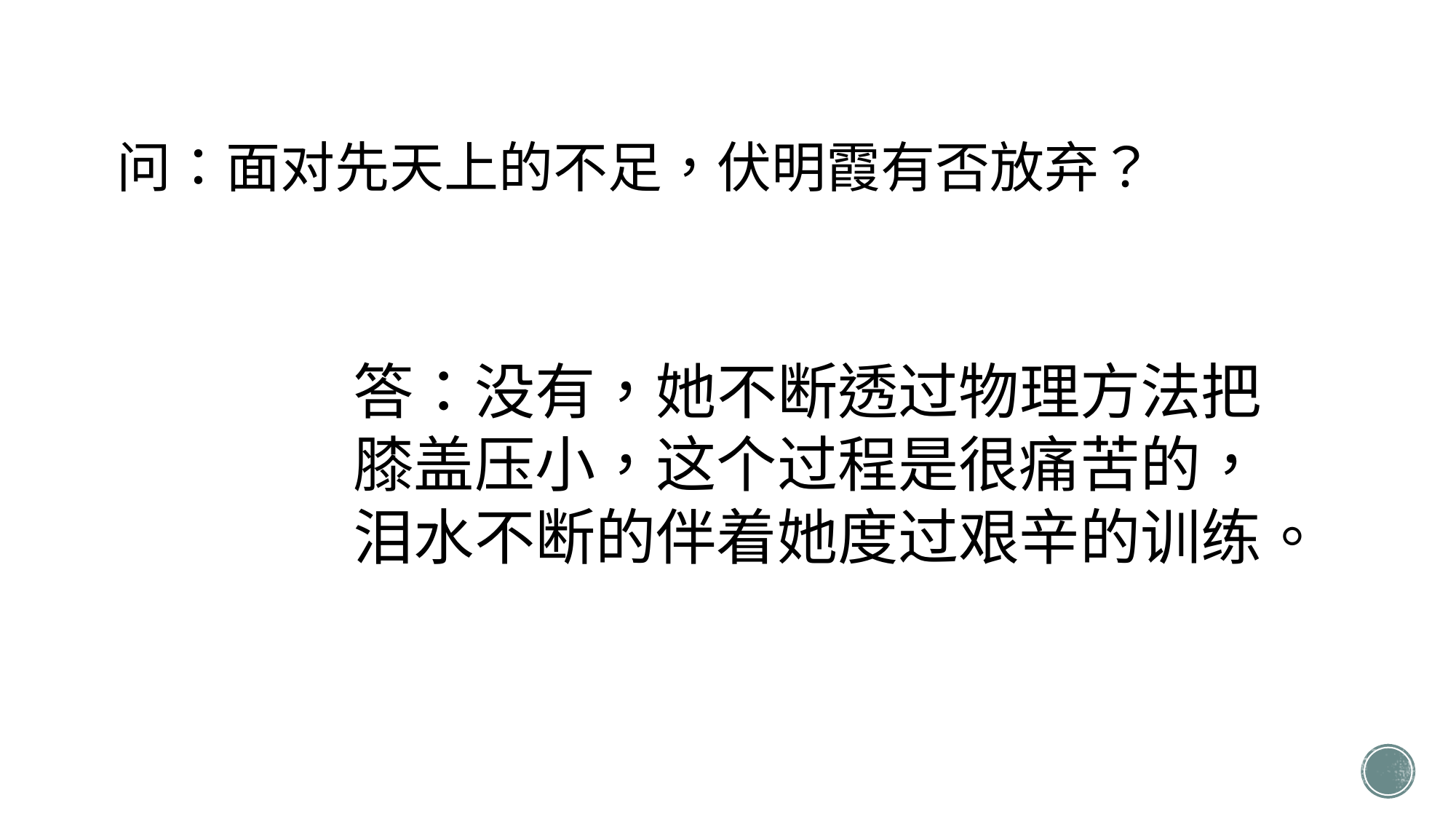

问：面对先天上的不足，伏明霞有否放弃？
答：没有，她不断透过物理方法把膝盖压小，这个过程是很痛苦的，泪水不断的伴着她度过艰辛的训练。